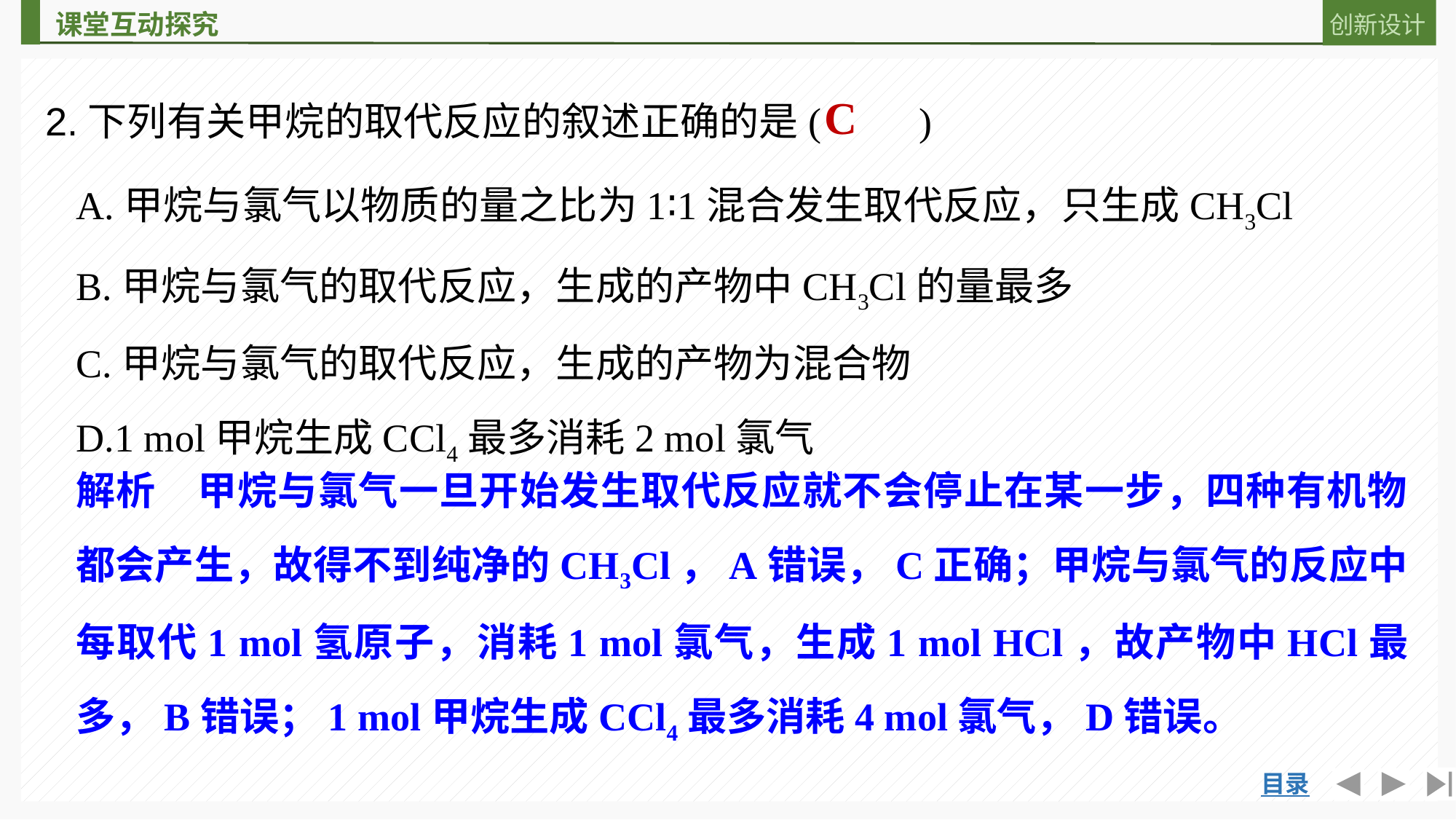

2.下列有关甲烷的取代反应的叙述正确的是(　　)
C
A.甲烷与氯气以物质的量之比为1∶1混合发生取代反应，只生成CH3Cl
B.甲烷与氯气的取代反应，生成的产物中CH3Cl的量最多
C.甲烷与氯气的取代反应，生成的产物为混合物
D.1 mol甲烷生成CCl4最多消耗2 mol氯气
解析　甲烷与氯气一旦开始发生取代反应就不会停止在某一步，四种有机物都会产生，故得不到纯净的CH3Cl，A错误，C正确；甲烷与氯气的反应中每取代1 mol氢原子，消耗1 mol氯气，生成1 mol HCl，故产物中HCl最多，B错误；1 mol甲烷生成CCl4最多消耗4 mol氯气，D错误。